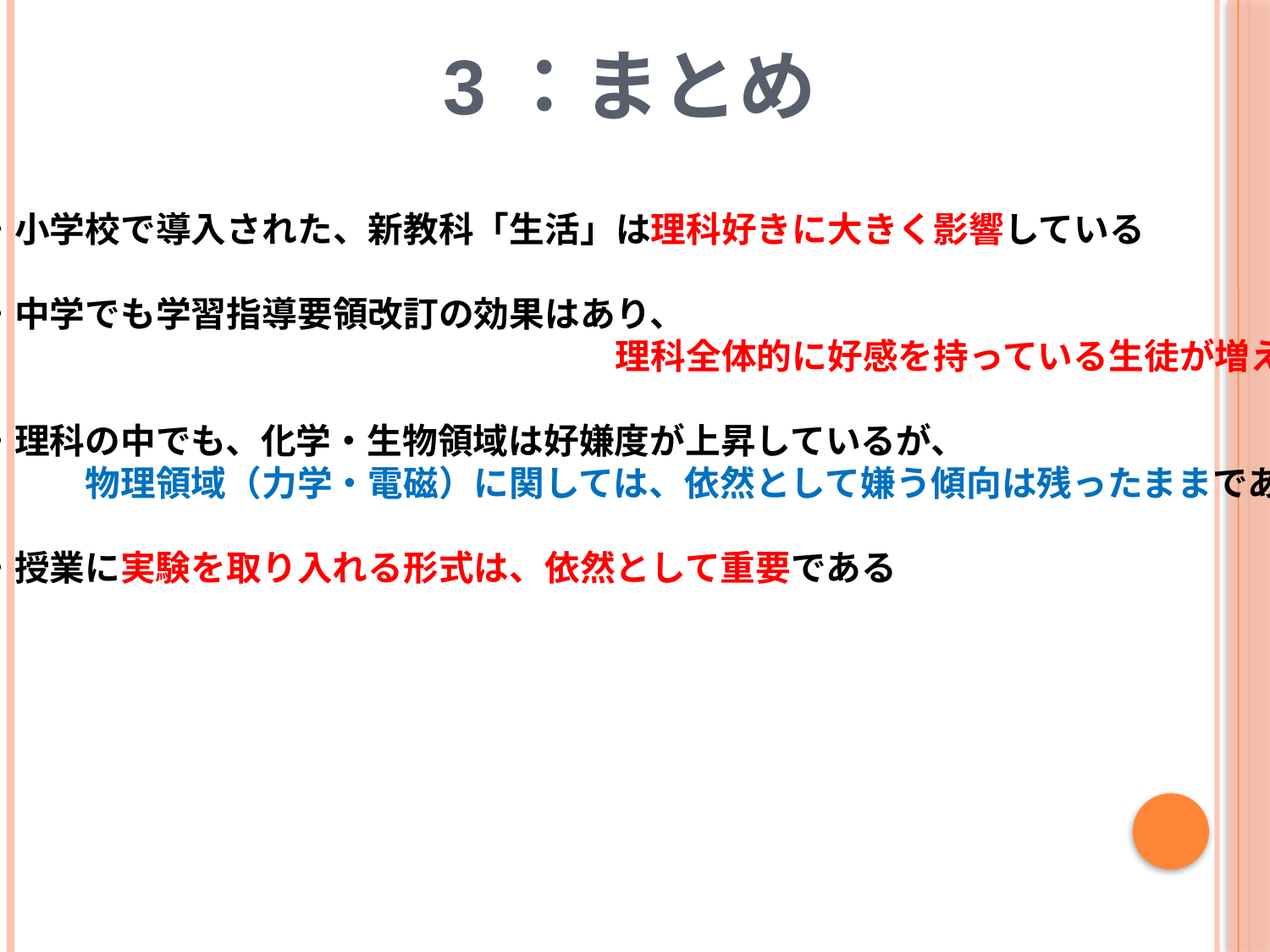

3：まとめ
・小学校で導入された、新教科「生活」は理科好きに大きく影響している

・中学でも学習指導要領改訂の効果はあり、
　　　　　　　　　　　　　　　　　　理科全体的に好感を持っている生徒が増えた

・理科の中でも、化学・生物領域は好嫌度が上昇しているが、
　　　物理領域（力学・電磁）に関しては、依然として嫌う傾向は残ったままである

・授業に実験を取り入れる形式は、依然として重要である